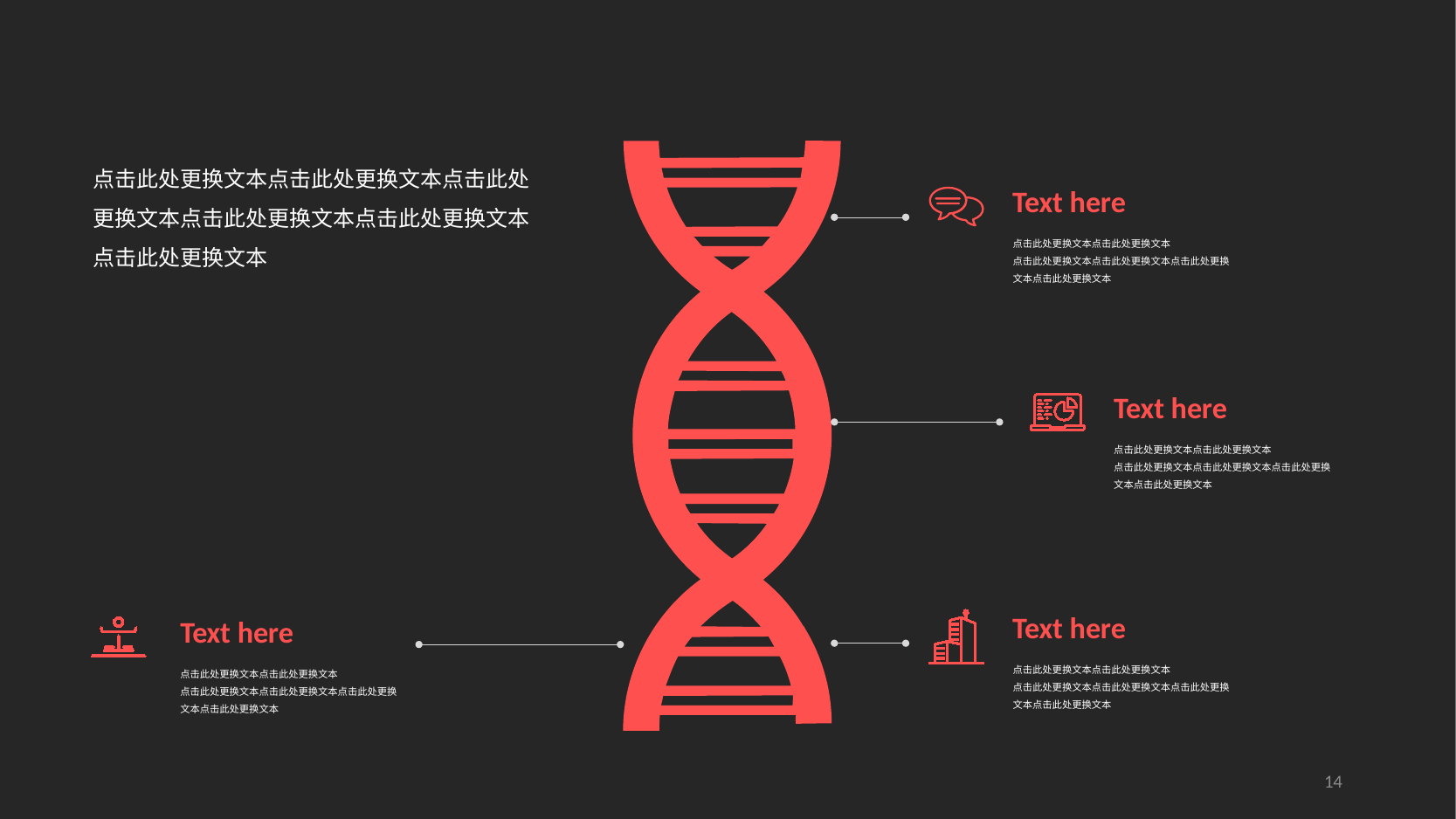

点击此处更换文本点击此处更换文本点击此处更换文本点击此处更换文本点击此处更换文本点击此处更换文本

Text here

点击此处更换文本点击此处更换文本
点击此处更换文本点击此处更换文本点击此处更换文本点击此处更换文本

Text here

点击此处更换文本点击此处更换文本
点击此处更换文本点击此处更换文本点击此处更换文本点击此处更换文本

Text here

点击此处更换文本点击此处更换文本
点击此处更换文本点击此处更换文本点击此处更换文本点击此处更换文本

Text here

点击此处更换文本点击此处更换文本
点击此处更换文本点击此处更换文本点击此处更换文本点击此处更换文本

14